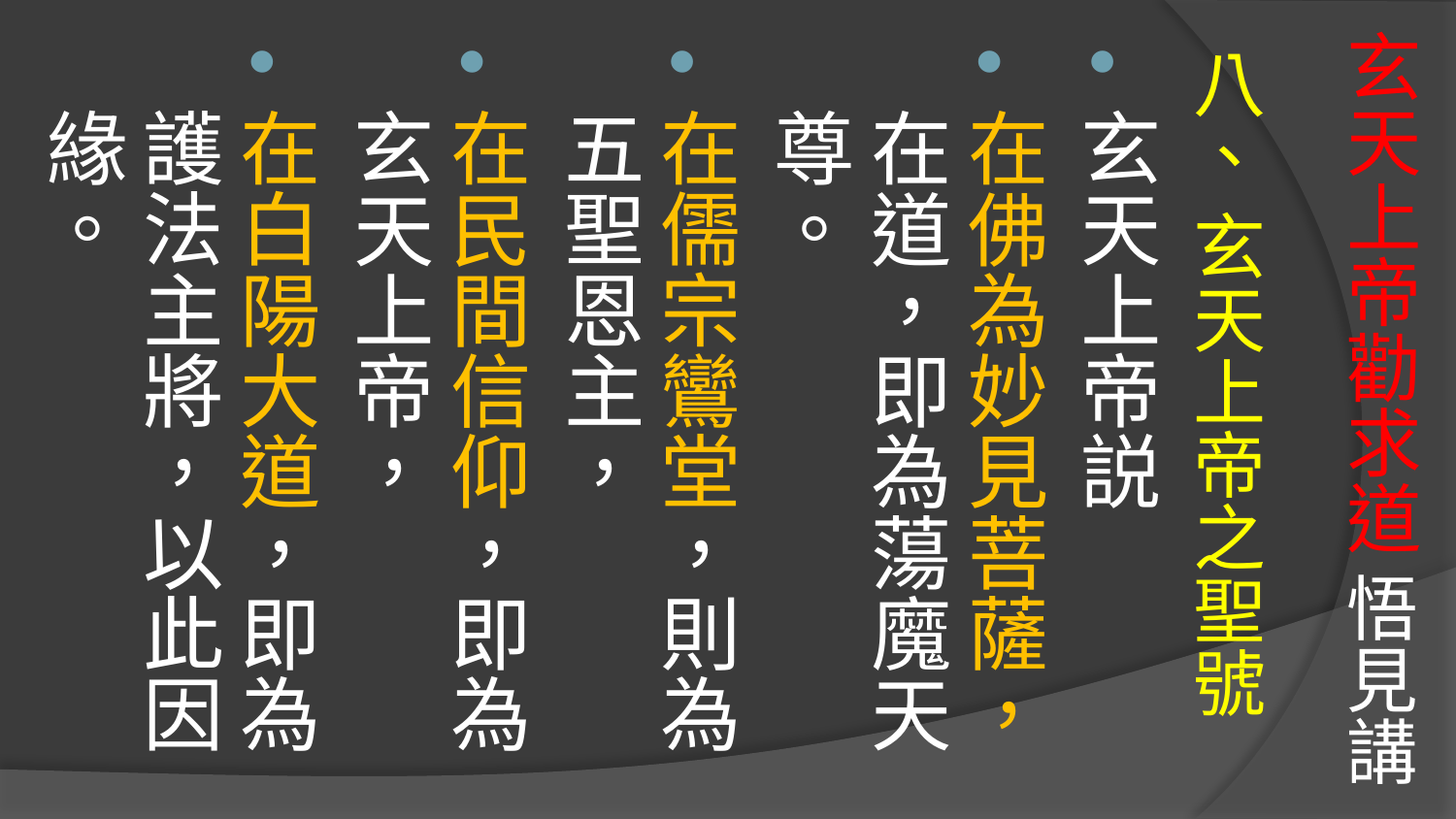

# 玄天上帝勸求道 悟見講
八、 玄天上帝之聖號
玄天上帝説
在佛為妙見菩薩，在道，即為蕩魔天尊。
在儒宗鸞堂，則為五聖恩主，
在民間信仰，即為玄天上帝，
在白陽大道，即為護法主將，以此因緣。